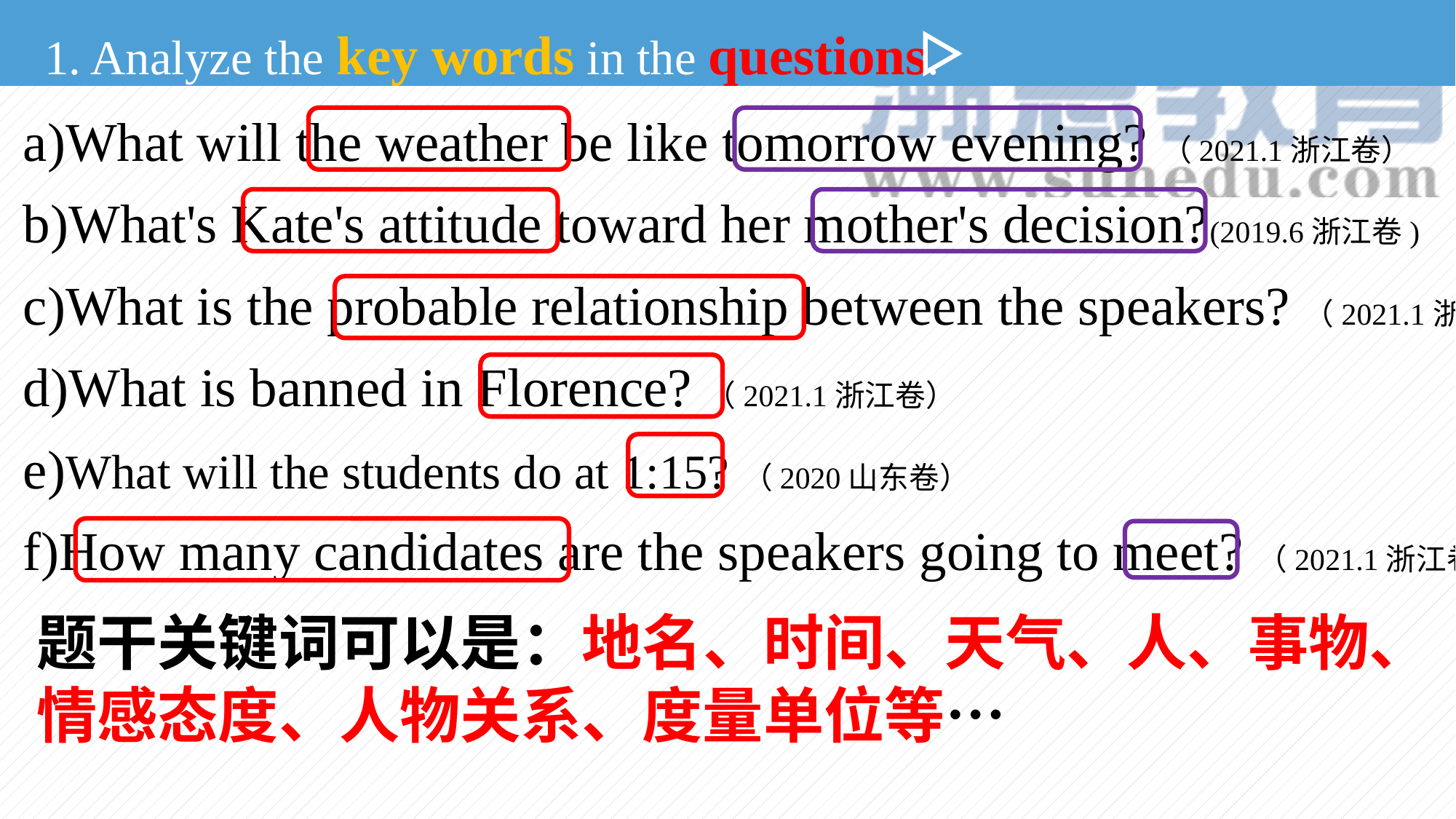

1. Analyze the key words in the questions.

a)What will the weather be like tomorrow evening?（2021.1浙江卷）
b)What's Kate's attitude toward her mother's decision?(2019.6浙江卷)
c)What is the probable relationship between the speakers?（2021.1浙江卷）
d)What is banned in Florence?（2021.1浙江卷）
e)What will the students do at 1:15?（2020山东卷）
f)How many candidates are the speakers going to meet?（2021.1浙江卷）

题干关键词可以是：地名、时间、天气、人、事物、情感态度、人物关系、度量单位等…